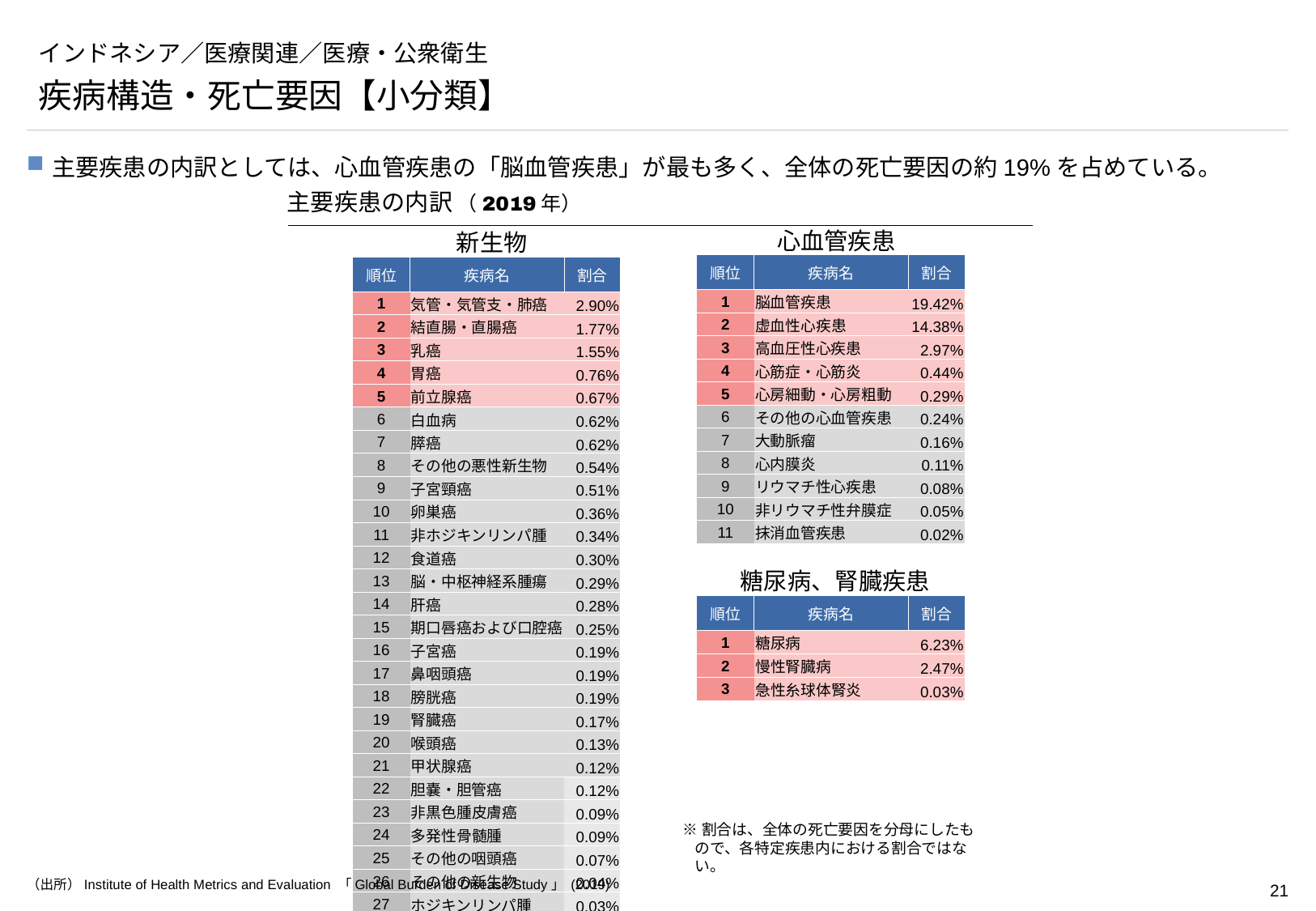

# インドネシア／医療関連／医療・公衆衛生
疾病構造・死亡要因【小分類】
主要疾患の内訳としては、心血管疾患の「脳血管疾患」が最も多く、全体の死亡要因の約19%を占めている。
主要疾患の内訳 （2019年）
心血管疾患
新生物
| 順位 | 疾病名 | 割合 |
| --- | --- | --- |
| 1 | 脳血管疾患 | 19.42% |
| 2 | 虚血性心疾患 | 14.38% |
| 3 | 高血圧性心疾患 | 2.97% |
| 4 | 心筋症・心筋炎 | 0.44% |
| 5 | 心房細動・心房粗動 | 0.29% |
| 6 | その他の心血管疾患 | 0.24% |
| 7 | 大動脈瘤 | 0.16% |
| 8 | 心内膜炎 | 0.11% |
| 9 | リウマチ性心疾患 | 0.08% |
| 10 | 非リウマチ性弁膜症 | 0.05% |
| 11 | 抹消血管疾患 | 0.02% |
| 順位 | 疾病名 | 割合 |
| --- | --- | --- |
| 1 | 気管・気管支・肺癌 | 2.90% |
| 2 | 結直腸・直腸癌 | 1.77% |
| 3 | 乳癌 | 1.55% |
| 4 | 胃癌 | 0.76% |
| 5 | 前立腺癌 | 0.67% |
| 6 | 白血病 | 0.62% |
| 7 | 膵癌 | 0.62% |
| 8 | その他の悪性新生物 | 0.54% |
| 9 | 子宮頸癌 | 0.51% |
| 10 | 卵巣癌 | 0.36% |
| 11 | 非ホジキンリンパ腫 | 0.34% |
| 12 | 食道癌 | 0.30% |
| 13 | 脳・中枢神経系腫瘍 | 0.29% |
| 14 | 肝癌 | 0.28% |
| 15 | 期口唇癌および口腔癌 | 0.25% |
| 16 | 子宮癌 | 0.19% |
| 17 | 鼻咽頭癌 | 0.19% |
| 18 | 膀胱癌 | 0.19% |
| 19 | 腎臓癌 | 0.17% |
| 20 | 喉頭癌 | 0.13% |
| 21 | 甲状腺癌 | 0.12% |
| 22 | 胆嚢・胆管癌 | 0.12% |
| 23 | 非黒色腫皮膚癌 | 0.09% |
| 24 | 多発性骨髄腫 | 0.09% |
| 25 | その他の咽頭癌 | 0.07% |
| 26 | その他の新生物 | 0.04% |
| 27 | ホジキンリンパ腫 | 0.03% |
| 28 | 黒色腫皮膚癌 | 0.03% |
| 29 | 中皮腫 | 0.02% |
| 30 | 精巣腫瘍 | 0.02% |
糖尿病、腎臓疾患
| 順位 | 疾病名 | 割合 |
| --- | --- | --- |
| 1 | 糖尿病 | 6.23% |
| 2 | 慢性腎臓病 | 2.47% |
| 3 | 急性糸球体腎炎 | 0.03% |
※割合は、全体の死亡要因を分母にしたもので、各特定疾患内における割合ではない。
（出所）Institute of Health Metrics and Evaluation 「Global Burden of Disease Study」 (2019)